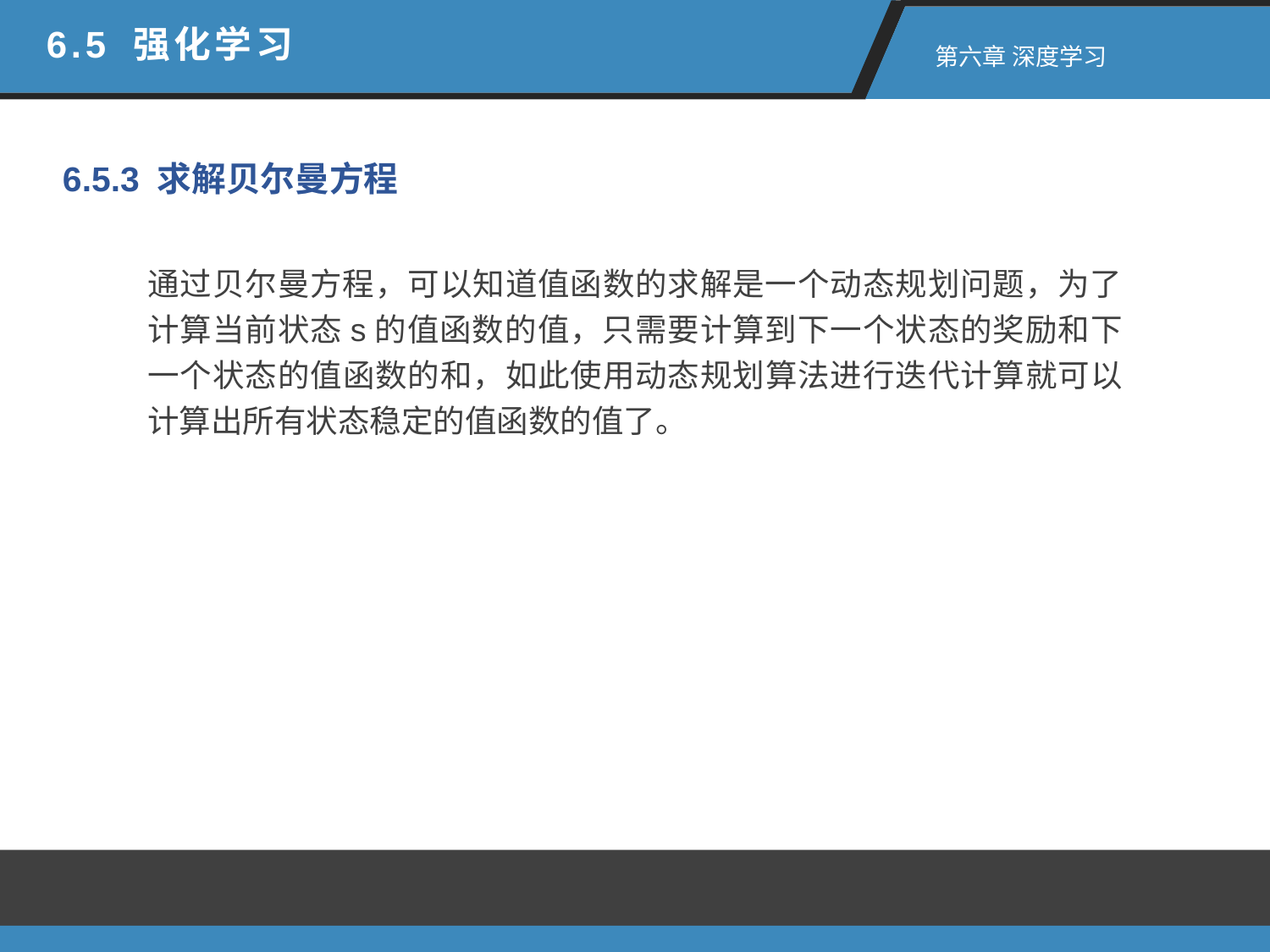

6.5 强化学习
  第六章 深度学习
6.5.3 求解贝尔曼方程
通过贝尔曼方程，可以知道值函数的求解是一个动态规划问题，为了计算当前状态s的值函数的值，只需要计算到下一个状态的奖励和下一个状态的值函数的和，如此使用动态规划算法进行迭代计算就可以计算出所有状态稳定的值函数的值了。